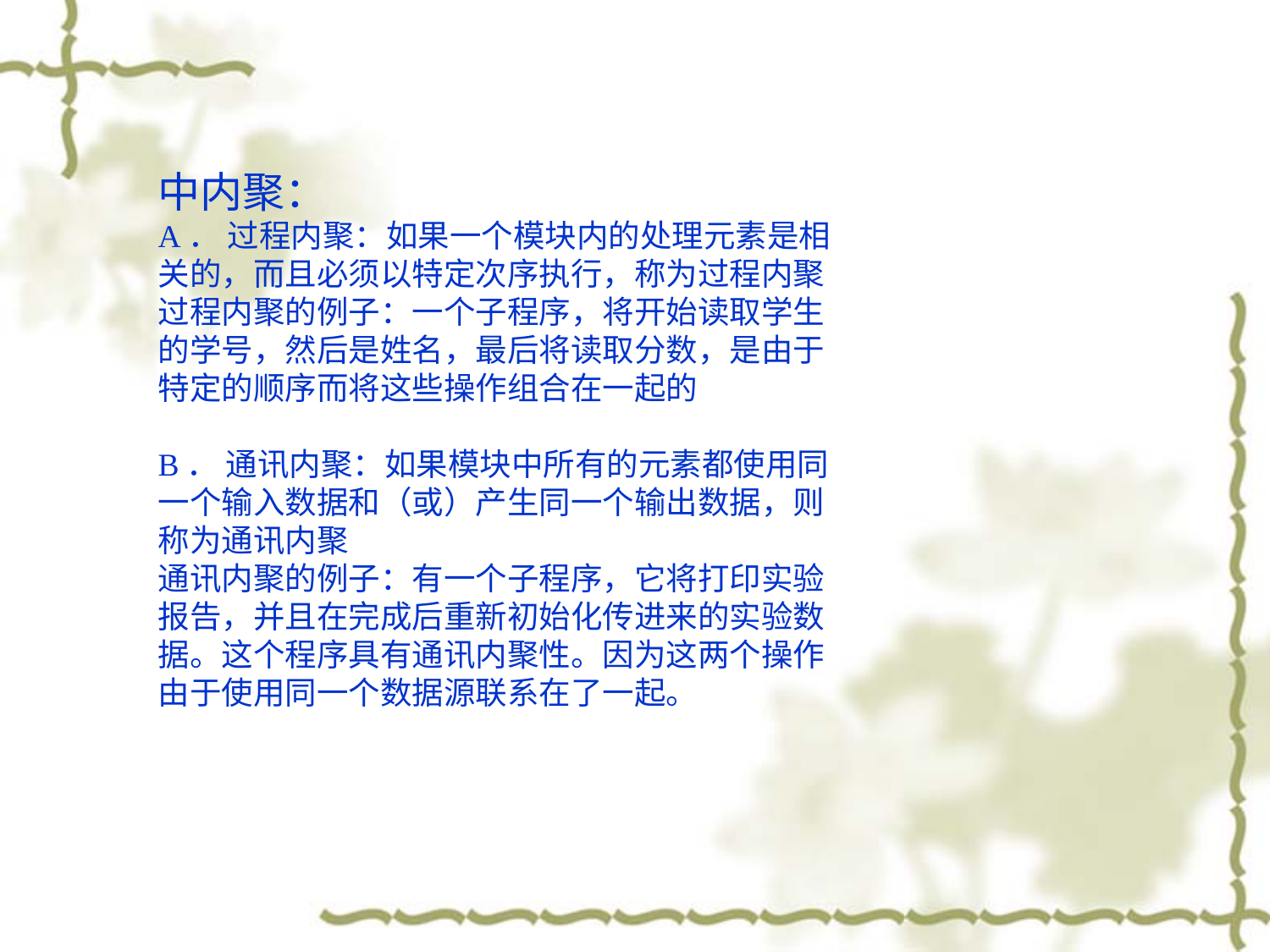

中内聚：A． 过程内聚：如果一个模块内的处理元素是相关的，而且必须以特定次序执行，称为过程内聚过程内聚的例子：一个子程序，将开始读取学生的学号，然后是姓名，最后将读取分数，是由于特定的顺序而将这些操作组合在一起的
B． 通讯内聚：如果模块中所有的元素都使用同一个输入数据和（或）产生同一个输出数据，则称为通讯内聚通讯内聚的例子：有一个子程序，它将打印实验报告，并且在完成后重新初始化传进来的实验数据。这个程序具有通讯内聚性。因为这两个操作由于使用同一个数据源联系在了一起。